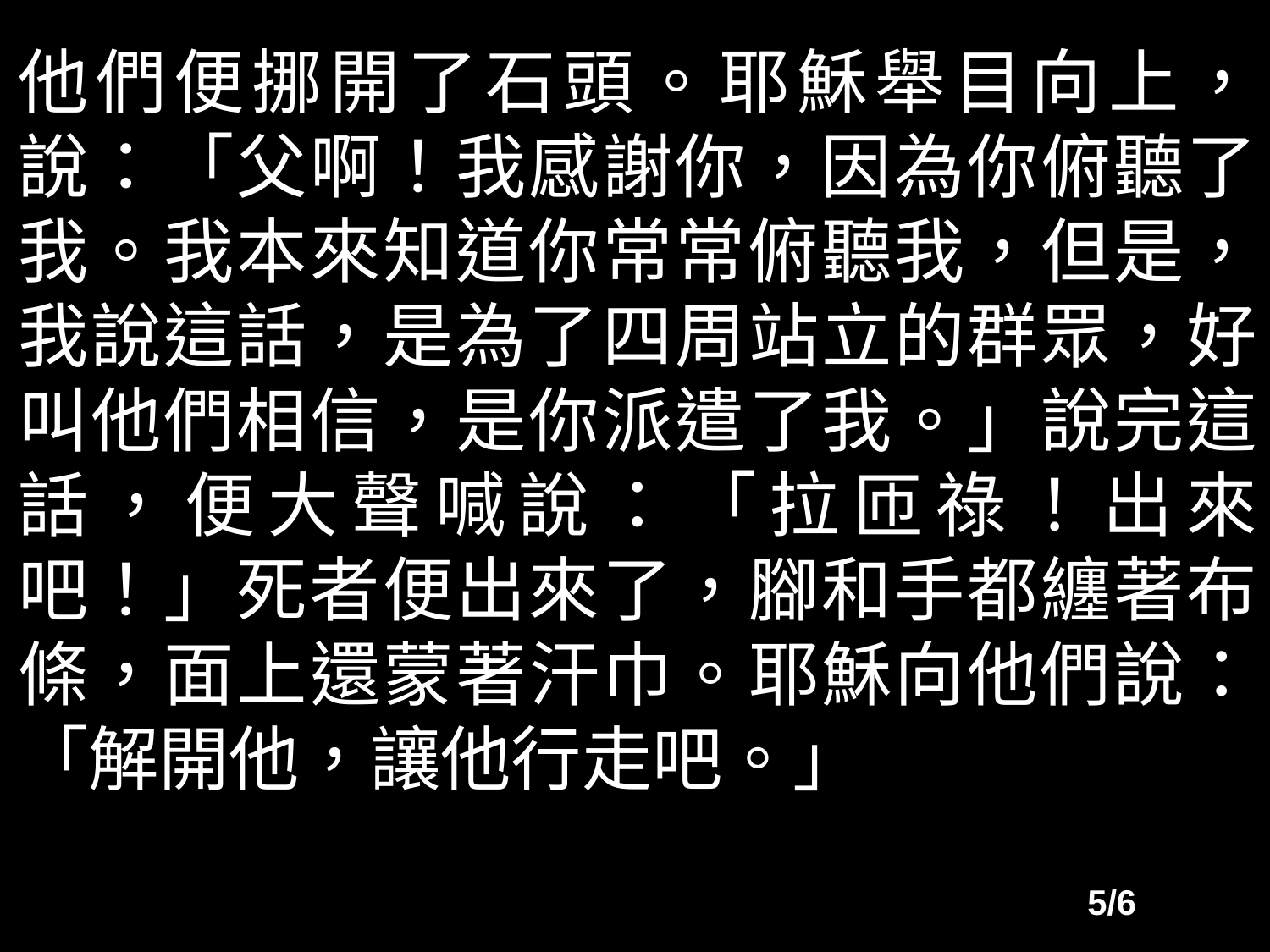

他們便挪開了石頭。耶穌舉目向上，說：「父啊！我感謝你，因為你俯聽了我。我本來知道你常常俯聽我，但是，我說這話，是為了四周站立的群眾，好叫他們相信，是你派遣了我。」說完這話，便大聲喊說：「拉匝祿！出來吧！」死者便出來了，腳和手都纏著布條，面上還蒙著汗巾。耶穌向他們說：「解開他，讓他行走吧。」
5/6